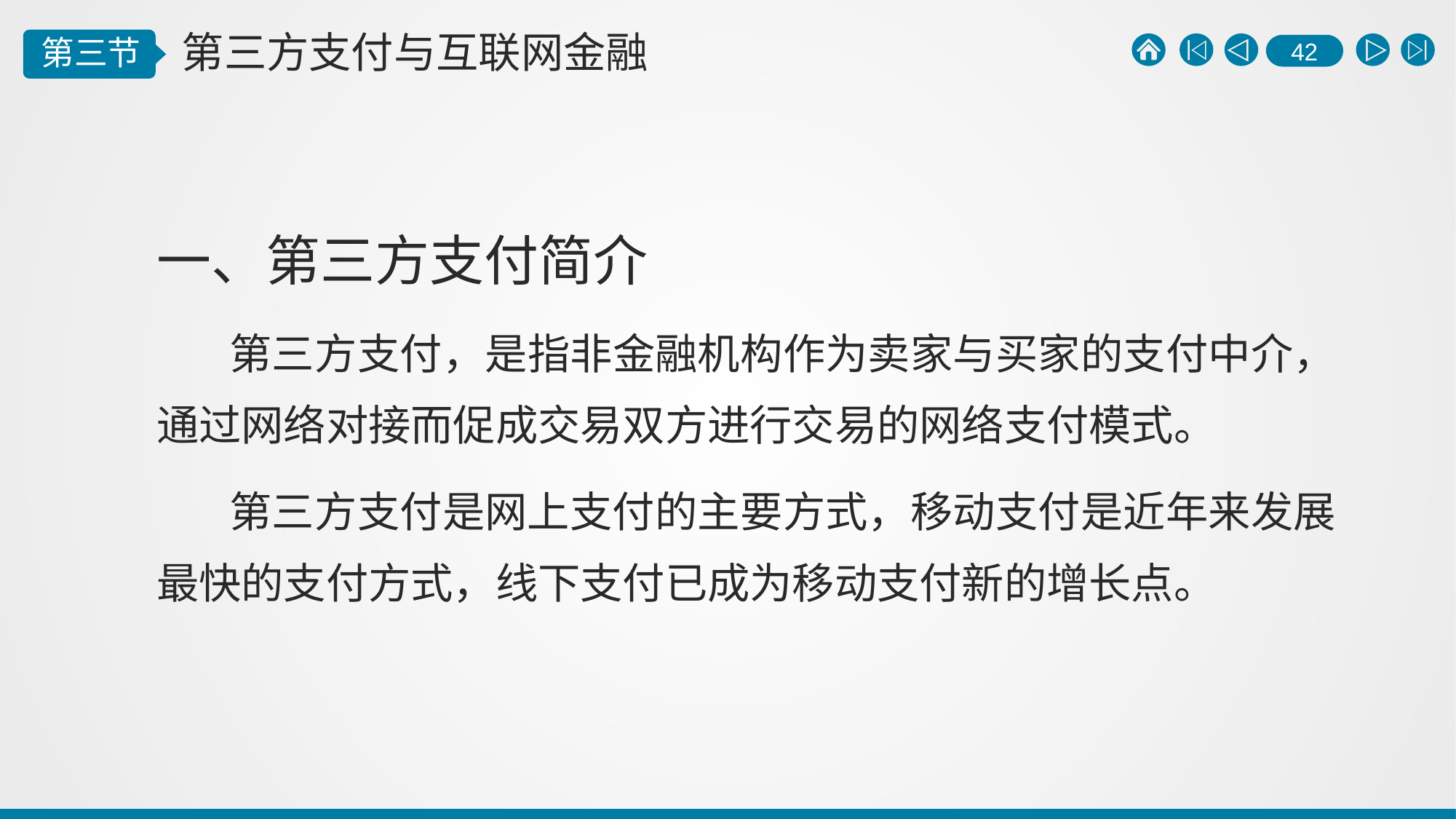

一、第三方支付简介
第三方支付，是指非金融机构作为卖家与买家的支付中介，通过网络对接而促成交易双方进行交易的网络支付模式。
第三方支付是网上支付的主要方式，移动支付是近年来发展最快的支付方式，线下支付已成为移动支付新的增长点。